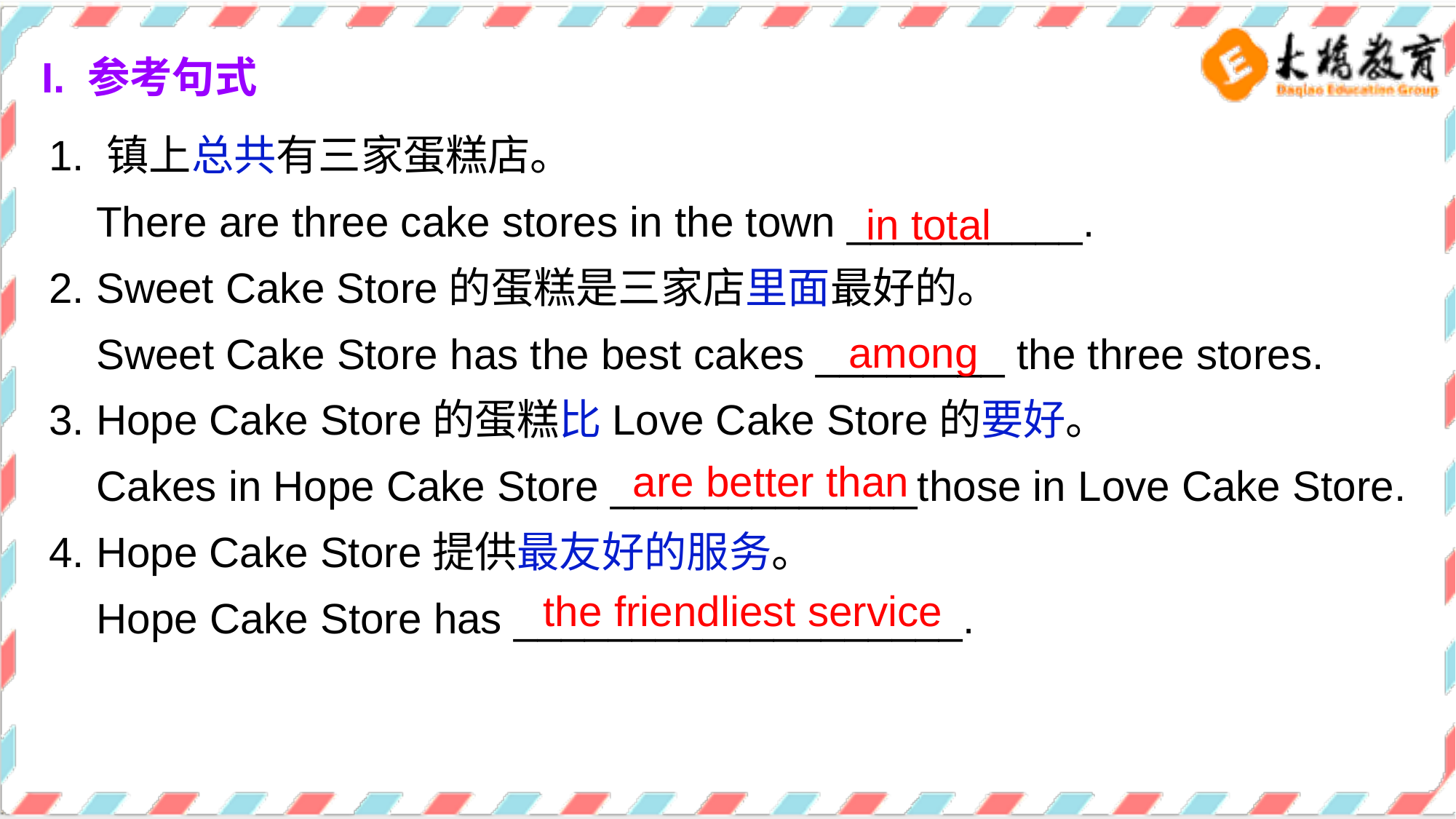

# I. 参考句式
1. 镇上总共有三家蛋糕店。
    There are three cake stores in the town __________.
2. Sweet Cake Store的蛋糕是三家店里面最好的。
    Sweet Cake Store has the best cakes ________ the three stores.
3. Hope Cake Store的蛋糕比Love Cake Store的要好。
    Cakes in Hope Cake Store _____________those in Love Cake Store.
4. Hope Cake Store提供最友好的服务。
    Hope Cake Store has ___________________.
in total
among
are better than
the friendliest service